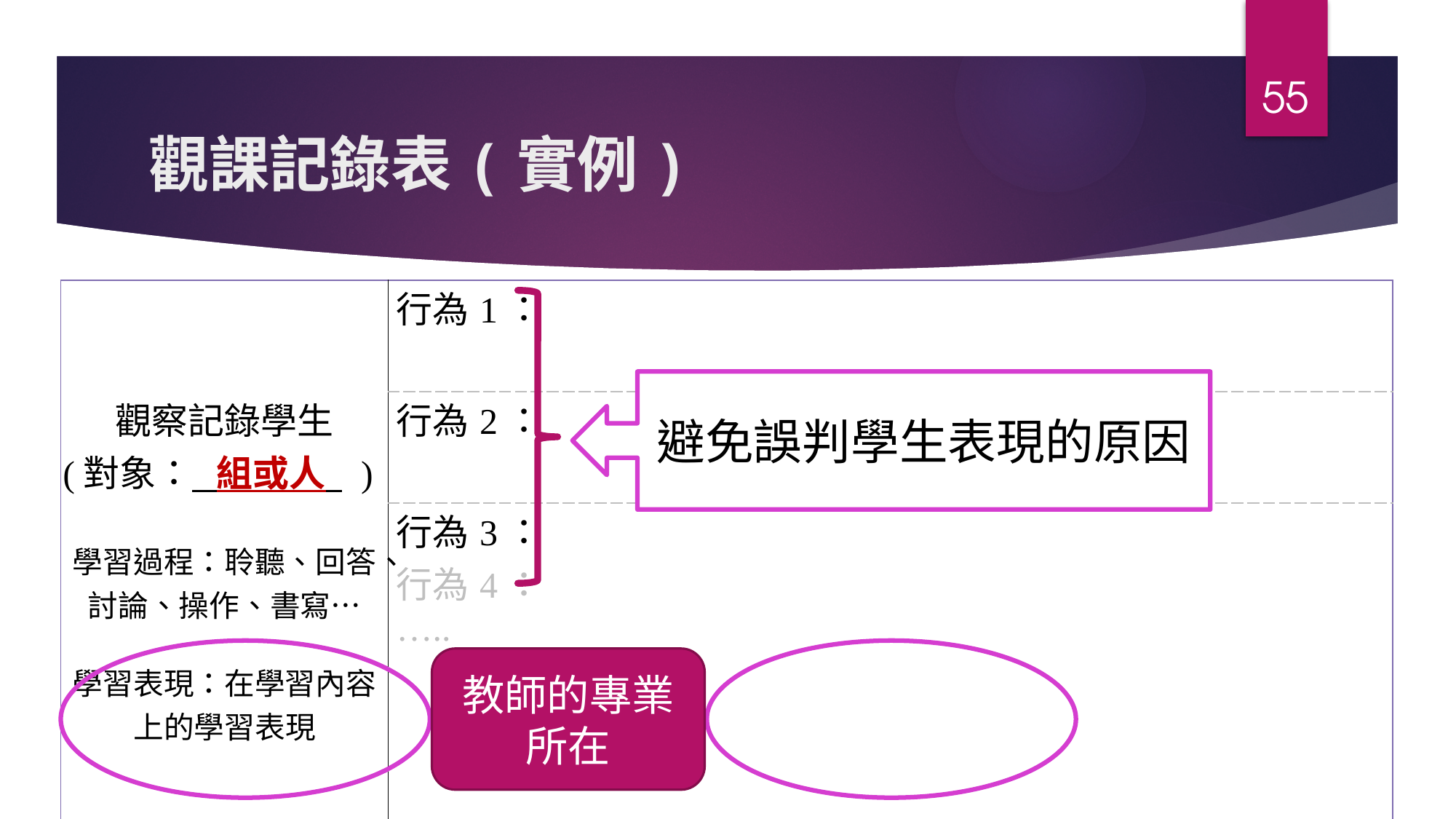

55
# 觀課記錄表(實例)
| 觀察記錄學生 (對象： 組或人 ) 學習過程：聆聽、回答、討論、操作、書寫… 學習表現：在學習內容上的學習表現 | 行為1： |  |  |
| --- | --- | --- | --- |
|  | 行為2： |  |  |
|  | 行為3： 行為4： ….. |  |  |
| 多元資料去推論 學生表現的原因 |  | 擬定因應教學策略 |  |

避免誤判學生表現的原因

教師的專業所在